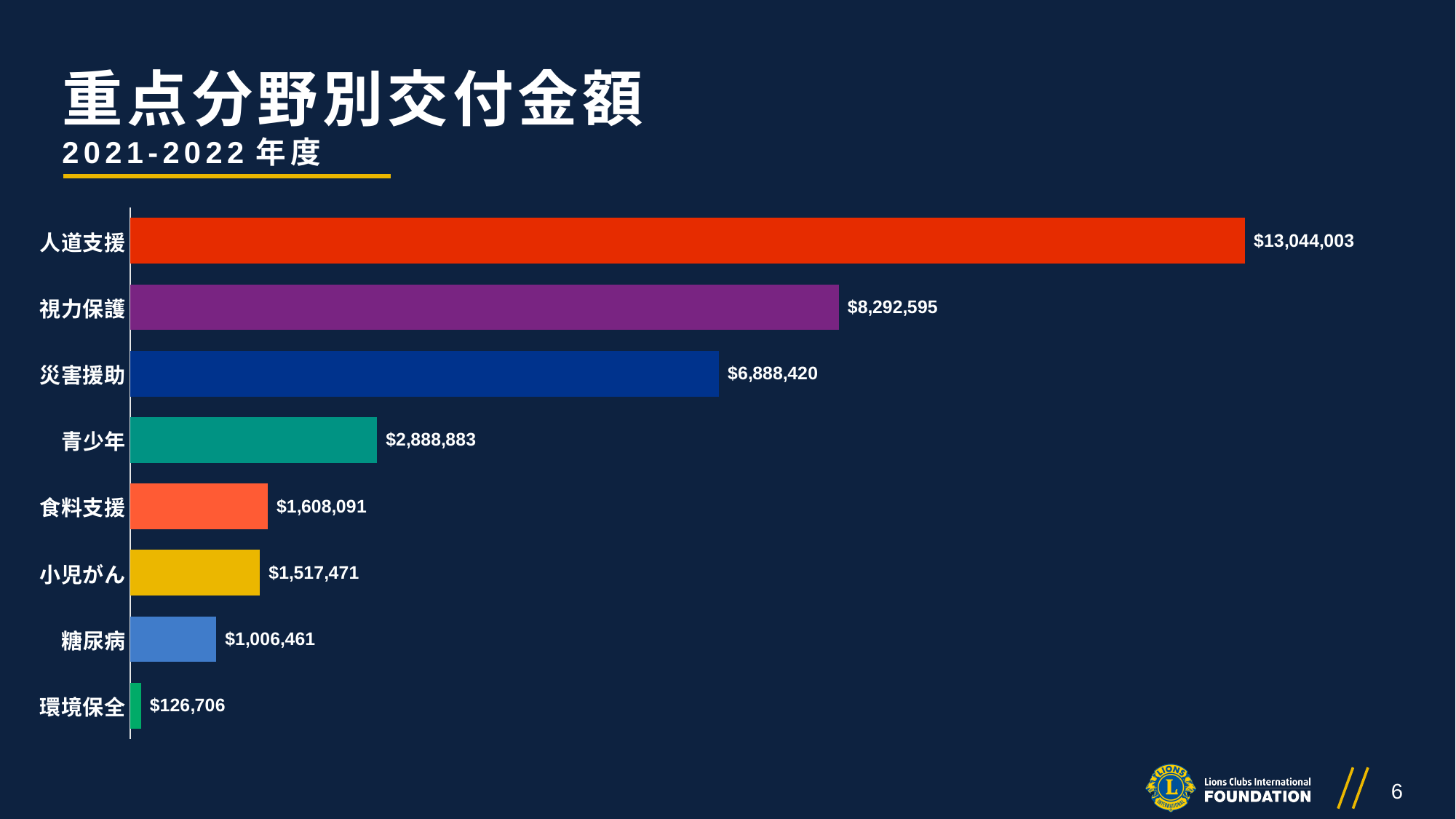

重点分野別交付金額
2021-2022年度

### Chart

| Category | Column3 |
|---|---|
| 環境保全 | 126706.0 |
| 糖尿病 | 1006461.0 |
| 小児がん | 1517471.0 |
| 食料支援 | 1608091.0 |
| 青少年 | 2888883.0 |
| 災害援助 | 6888420.0 |
| 視力保護 | 8292594.51 |
| 人道支援 | 13044003.0 |